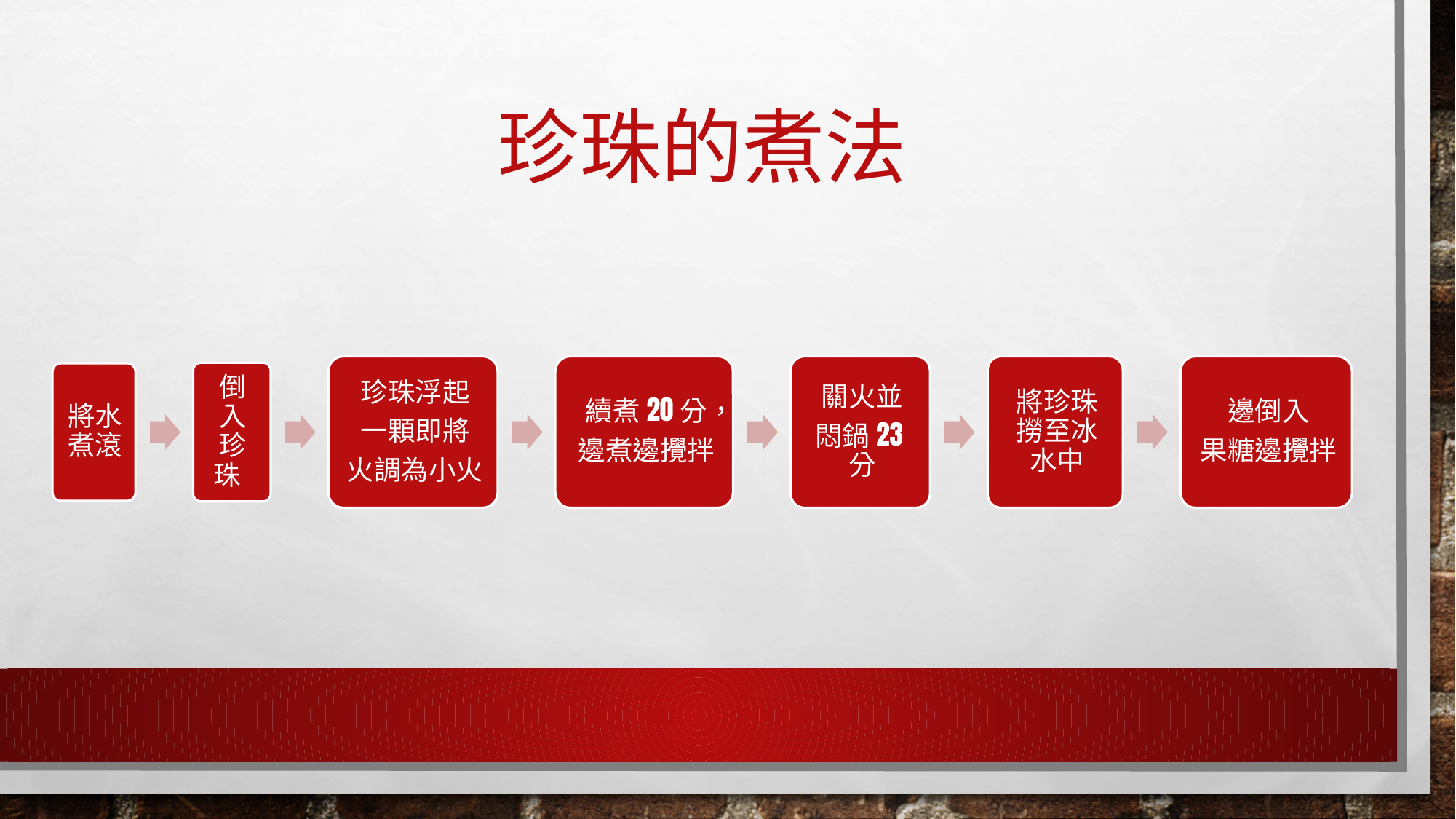

# 珍珠的煮法
將水煮滾

倒入珍珠

珍珠浮起
一顆即將
火調為小火

續煮20分，
邊煮邊攪拌

關火並
悶鍋23分

將珍珠撈至冰水中

邊倒入
果糖邊攪拌